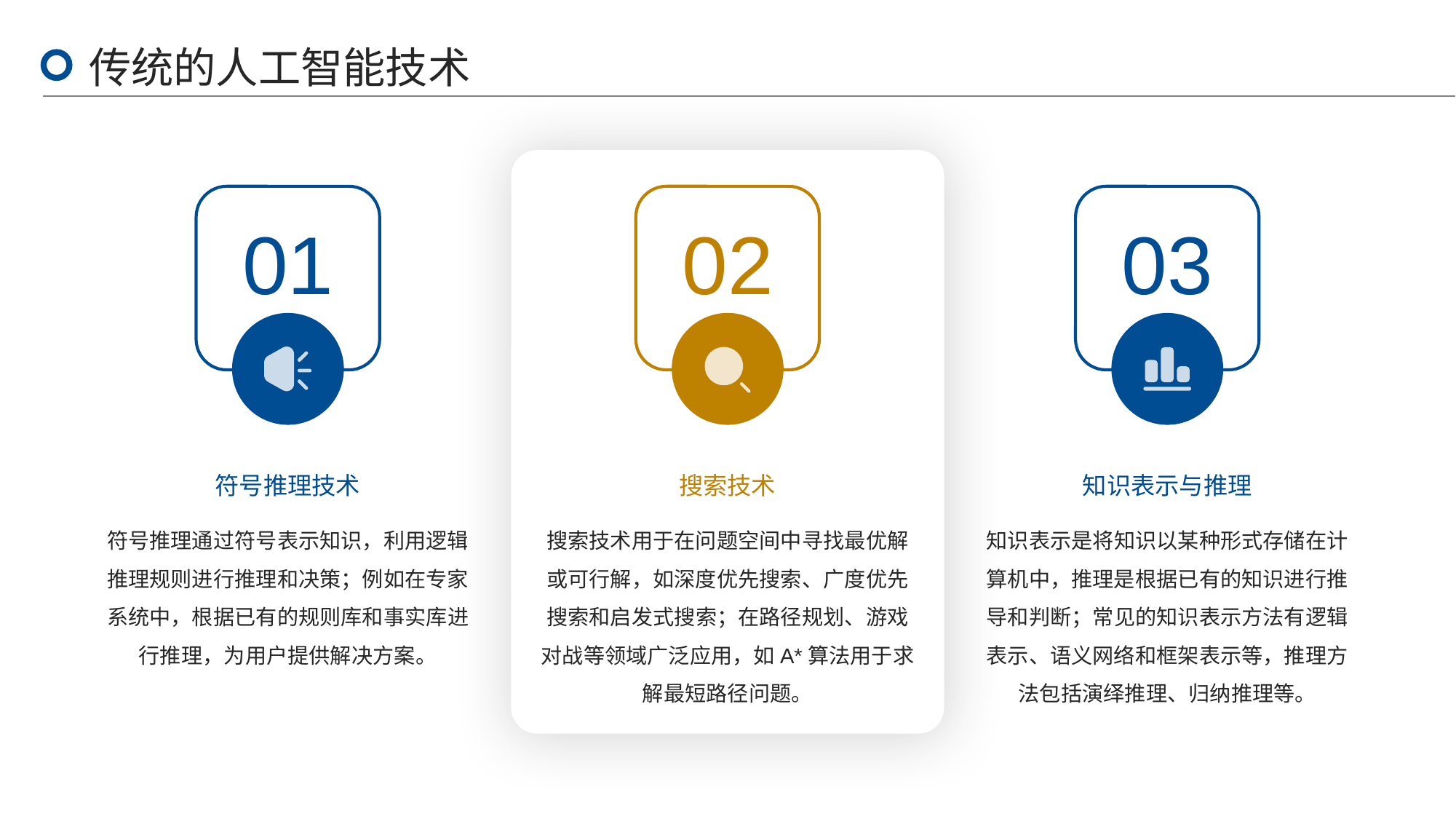

传统的人工智能技术

01
02
03

符号推理技术
搜索技术
知识表示与推理
符号推理通过符号表示知识，利用逻辑推理规则进行推理和决策；例如在专家系统中，根据已有的规则库和事实库进行推理，为用户提供解决方案。
搜索技术用于在问题空间中寻找最优解或可行解，如深度优先搜索、广度优先搜索和启发式搜索；在路径规划、游戏对战等领域广泛应用，如A*算法用于求解最短路径问题。
知识表示是将知识以某种形式存储在计算机中，推理是根据已有的知识进行推导和判断；常见的知识表示方法有逻辑表示、语义网络和框架表示等，推理方法包括演绎推理、归纳推理等。